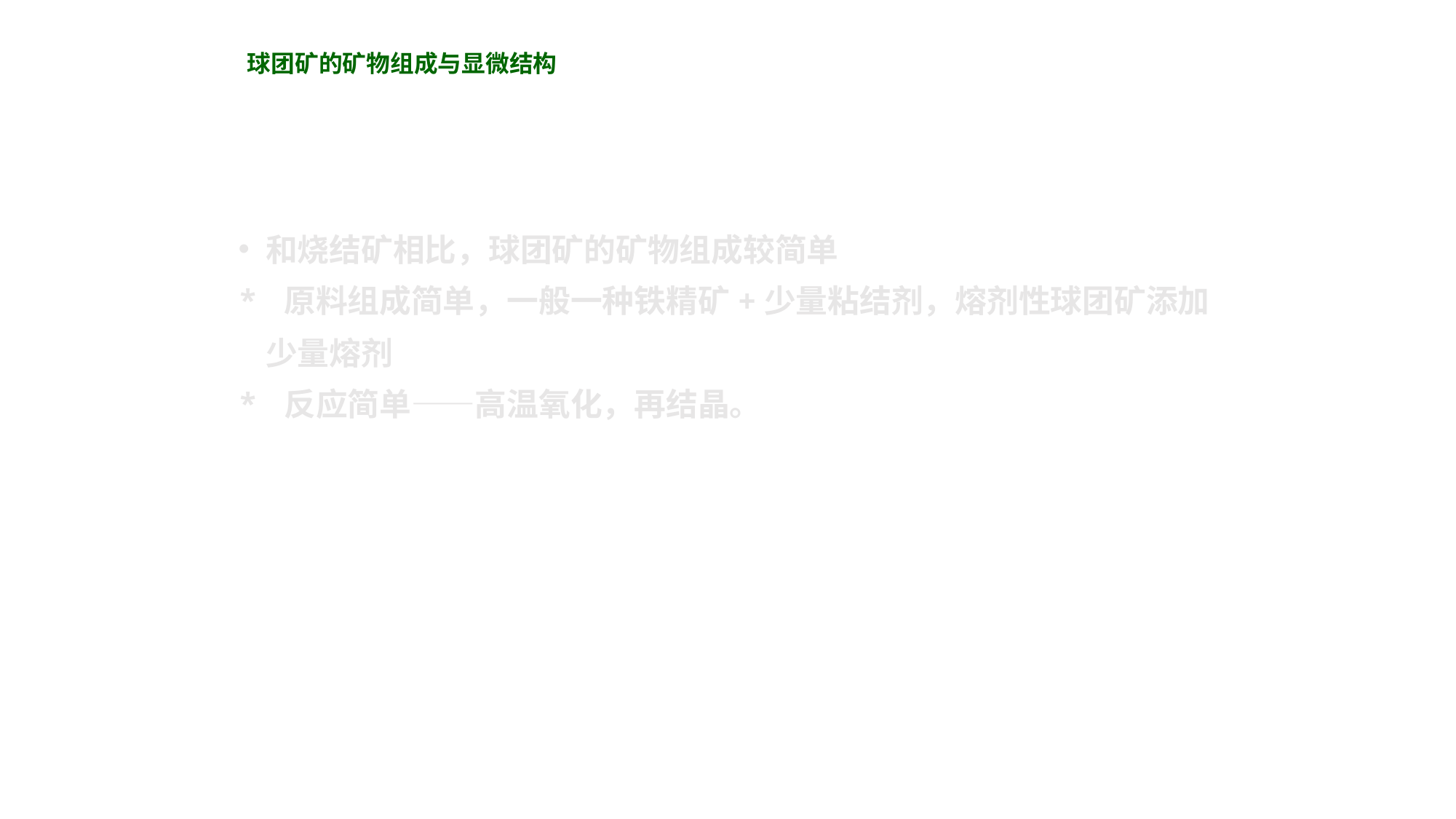

球团矿的矿物组成与显微结构
和烧结矿相比，球团矿的矿物组成较简单
* 原料组成简单，一般一种铁精矿+少量粘结剂，熔剂性球团矿添加少量熔剂
* 反应简单——高温氧化，再结晶。
52